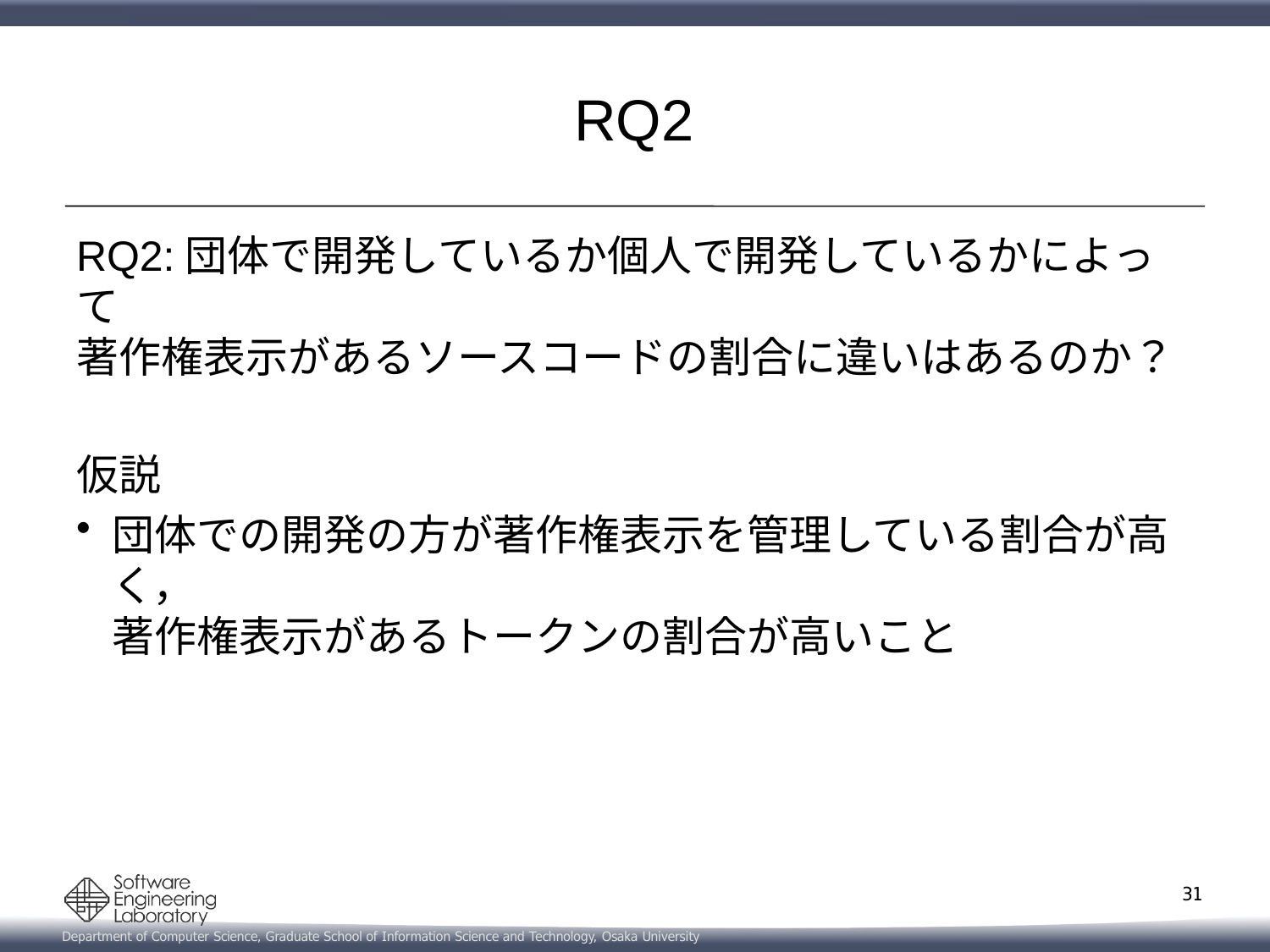

# RQ2
RQ2:団体で開発しているか個人で開発しているかによって
著作権表示があるソースコードの割合に違いはあるのか？

仮説
団体での開発の方が著作権表示を管理している割合が高く，
著作権表示があるトークンの割合が高いこと
31